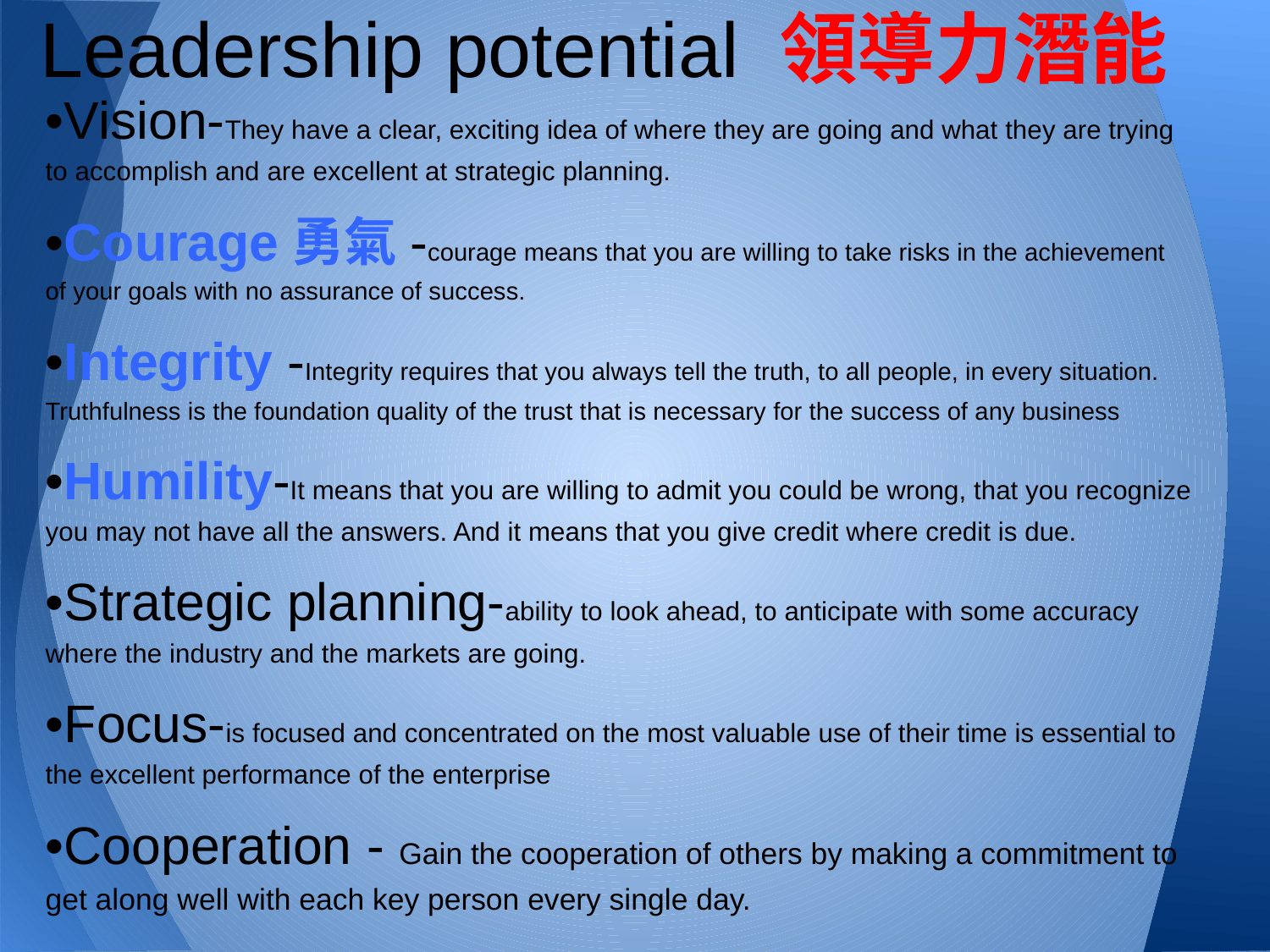

# Leadership potential 領導力潛能
•Vision-They have a clear, exciting idea of where they are going and what they are trying to accomplish and are excellent at strategic planning.
•Courage勇氣-courage means that you are willing to take risks in the achievement of your goals with no assurance of success.
•Integrity -Integrity requires that you always tell the truth, to all people, in every situation. Truthfulness is the foundation quality of the trust that is necessary for the success of any business
•Humility-It means that you are willing to admit you could be wrong, that you recognize you may not have all the answers. And it means that you give credit where credit is due.
•Strategic planning-ability to look ahead, to anticipate with some accuracy where the industry and the markets are going.
•Focus-is focused and concentrated on the most valuable use of their time is essential to the excellent performance of the enterprise
•Cooperation - Gain the cooperation of others by making a commitment to get along well with each key person every single day.